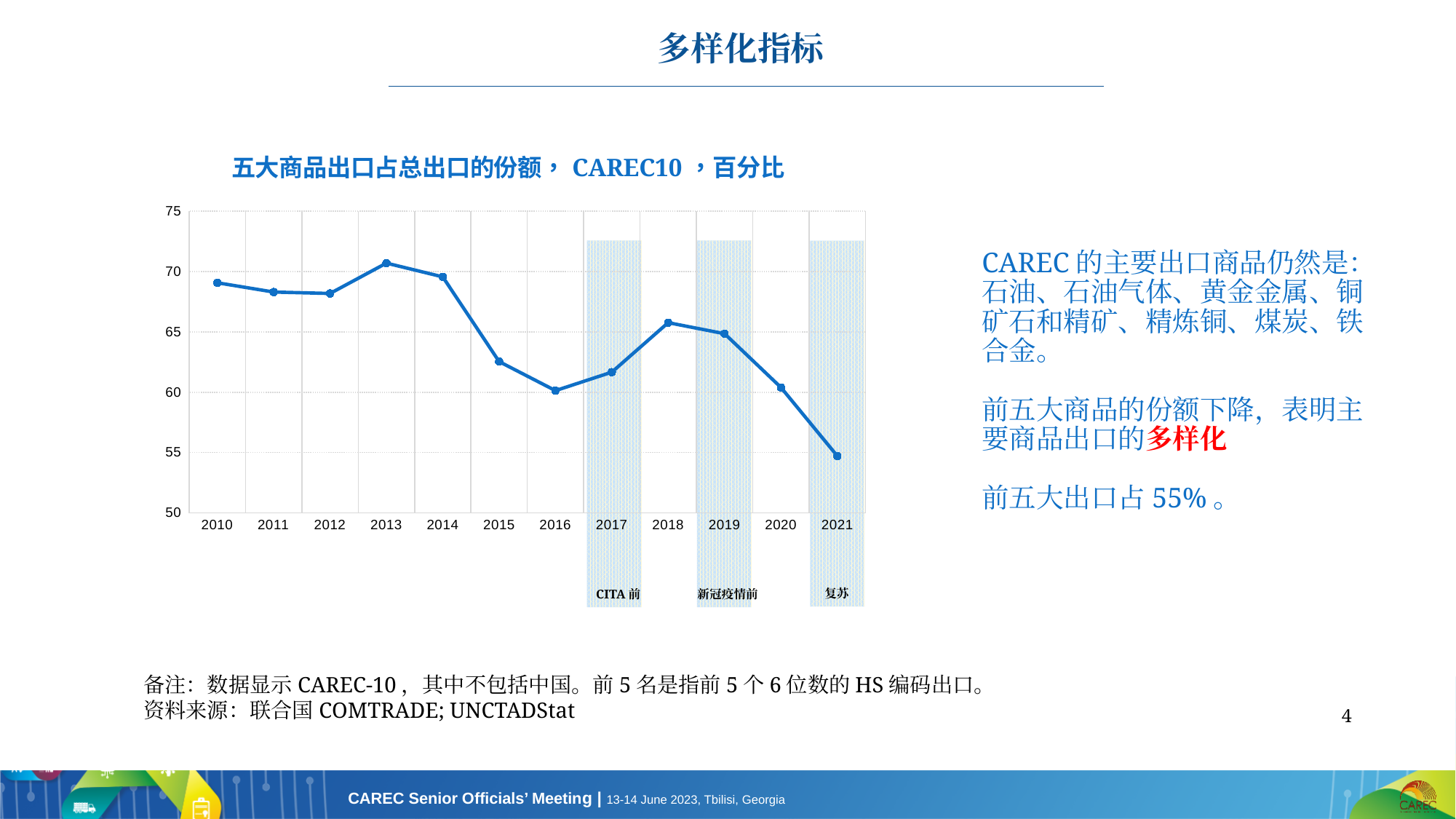

多样化指标

### Chart: 五大商品出口占总出口的份额，CAREC10，百分比

| Category | CAREC10 |
|---|---|
| 2010 | 69.0727282306563 |
| 2011 | 68.30488009612947 |
| 2012 | 68.18723488847296 |
| 2013 | 70.700370885838 |
| 2014 | 69.56319799357982 |
| 2015 | 62.53886179766153 |
| 2016 | 60.134572135969094 |
| 2017 | 61.66293571729227 |
| 2018 | 65.76777366902036 |
| 2019 | 64.85268864181523 |
| 2020 | 60.39613160048325 |
| 2021 | 54.7143944362076 |
# CAREC的主要出口商品仍然是：石油、石油气体、黄金金属、铜矿石和精矿、精炼铜、煤炭、铁合金。
前五大商品的份额下降，表明主要商品出口的多样化
前五大出口占55%。

复苏
CITA前
新冠疫情前

备注：数据显示CAREC-10，其中不包括中国。前5名是指前5个6位数的HS编码出口。
资料来源：联合国COMTRADE; UNCTADStat
4